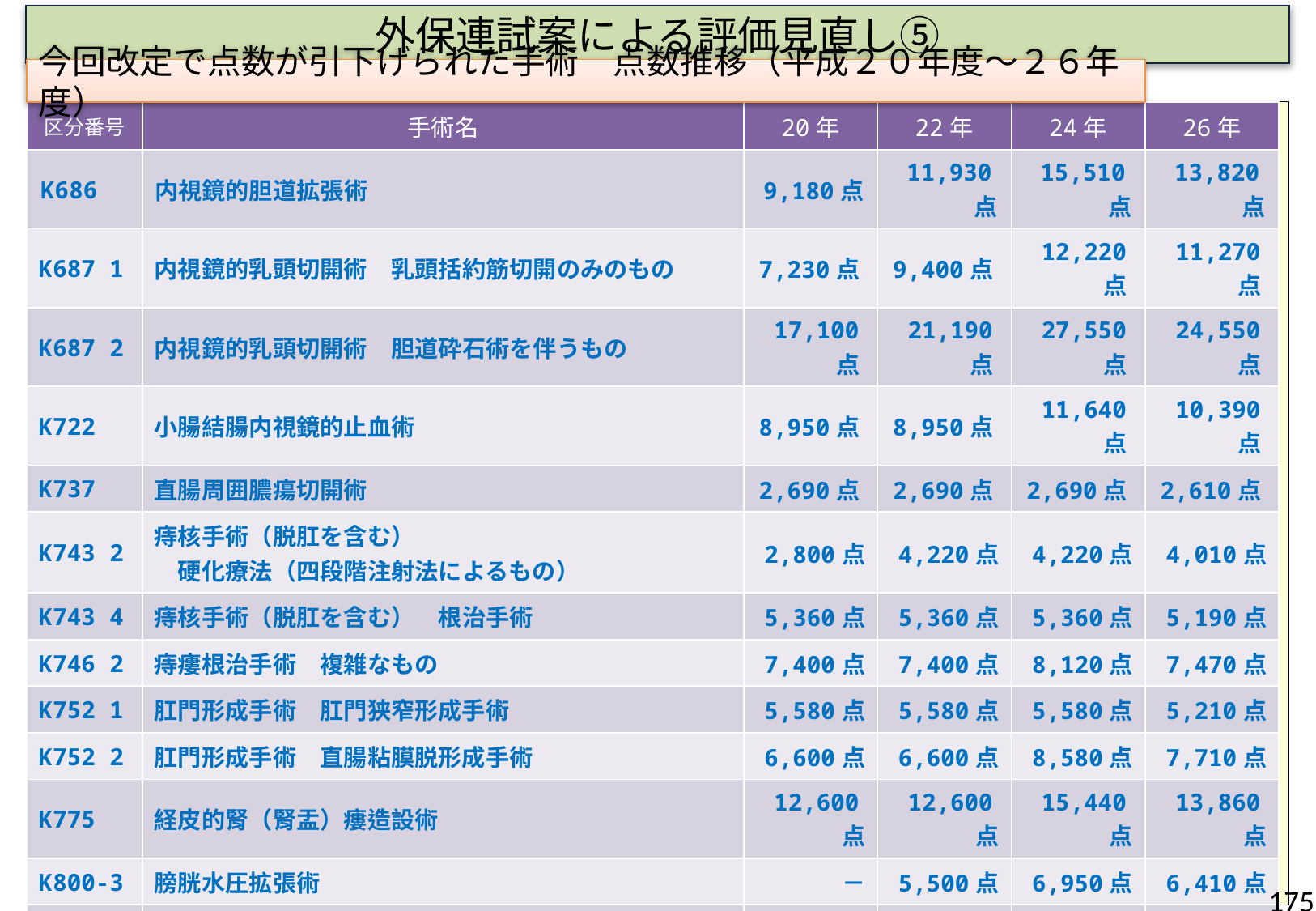

# 外保連試案による評価見直し⑤
今回改定で点数が引下げられた手術　点数推移（平成２０年度～２６年度）

| 区分番号 | 手術名 | 20年 | 22年 | 24年 | 26年 |
| --- | --- | --- | --- | --- | --- |
| K686 | 内視鏡的胆道拡張術 | 9,180点 | 11,930点 | 15,510点 | 13,820点 |
| K687 1 | 内視鏡的乳頭切開術　乳頭括約筋切開のみのもの | 7,230点 | 9,400点 | 12,220点 | 11,270点 |
| K687 2 | 内視鏡的乳頭切開術　胆道砕石術を伴うもの | 17,100点 | 21,190点 | 27,550点 | 24,550点 |
| K722 | 小腸結腸内視鏡的止血術 | 8,950点 | 8,950点 | 11,640点 | 10,390点 |
| K737 | 直腸周囲膿瘍切開術 | 2,690点 | 2,690点 | 2,690点 | 2,610点 |
| K743 2 | 痔核手術（脱肛を含む） 　硬化療法（四段階注射法によるもの） | 2,800点 | 4,220点 | 4,220点 | 4,010点 |
| K743 4 | 痔核手術（脱肛を含む）　根治手術 | 5,360点 | 5,360点 | 5,360点 | 5,190点 |
| K746 2 | 痔瘻根治手術　複雑なもの | 7,400点 | 7,400点 | 8,120点 | 7,470点 |
| K752 1 | 肛門形成手術　肛門狭窄形成手術 | 5,580点 | 5,580点 | 5,580点 | 5,210点 |
| K752 2 | 肛門形成手術　直腸粘膜脱形成手術 | 6,600点 | 6,600点 | 8,580点 | 7,710点 |
| K775 | 経皮的腎（腎盂）瘻造設術 | 12,600点 | 12,600点 | 15,440点 | 13,860点 |
| K800-3 | 膀胱水圧拡張術 | － | 5,500点 | 6,950点 | 6,410点 |
| K802 | 膀胱腫瘍摘出術 | 9,460点 | 9,460点 | 12,030点 | 10,610点 |
| K821 | 尿道狭窄内視鏡手術 | 13,300点 | 13,300点 | 17,160点 | 15,040点 |
| K823 2 | 尿失禁手術　その他のもの | 17,300点 | 17,300点 | 22,490点 | 20,680点 |
| K833 | 精巣悪性腫瘍手術 | 9,260点 | 9,460点 | 12,300点 | 10,290点 |
| K838 1 | 精索捻転手術　対側の精巣固定術を伴うもの | 7,650点 | 7,650点 | 8,570点 | 7,810点 |
175